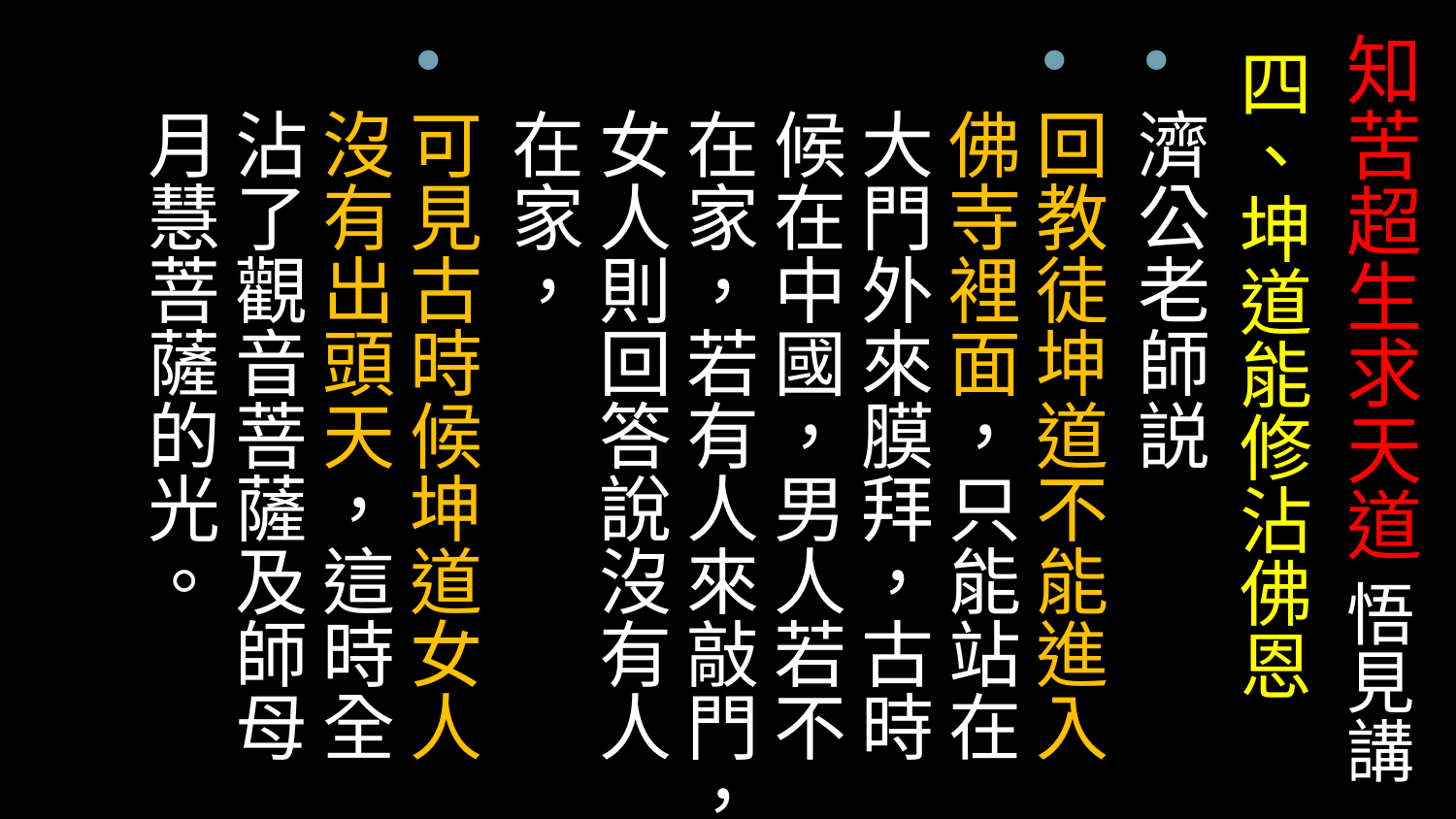

# 知苦超生求天道 悟見講
四、坤道能修沾佛恩
濟公老師説
回教徒坤道不能進入佛寺裡面，只能站在大門外來膜拜，古時候在中國，男人若不在家，若有人來敲門，女人則回答說沒有人在家，
可見古時候坤道女人沒有出頭天，這時全沾了觀音菩薩及師母月慧菩薩的光。